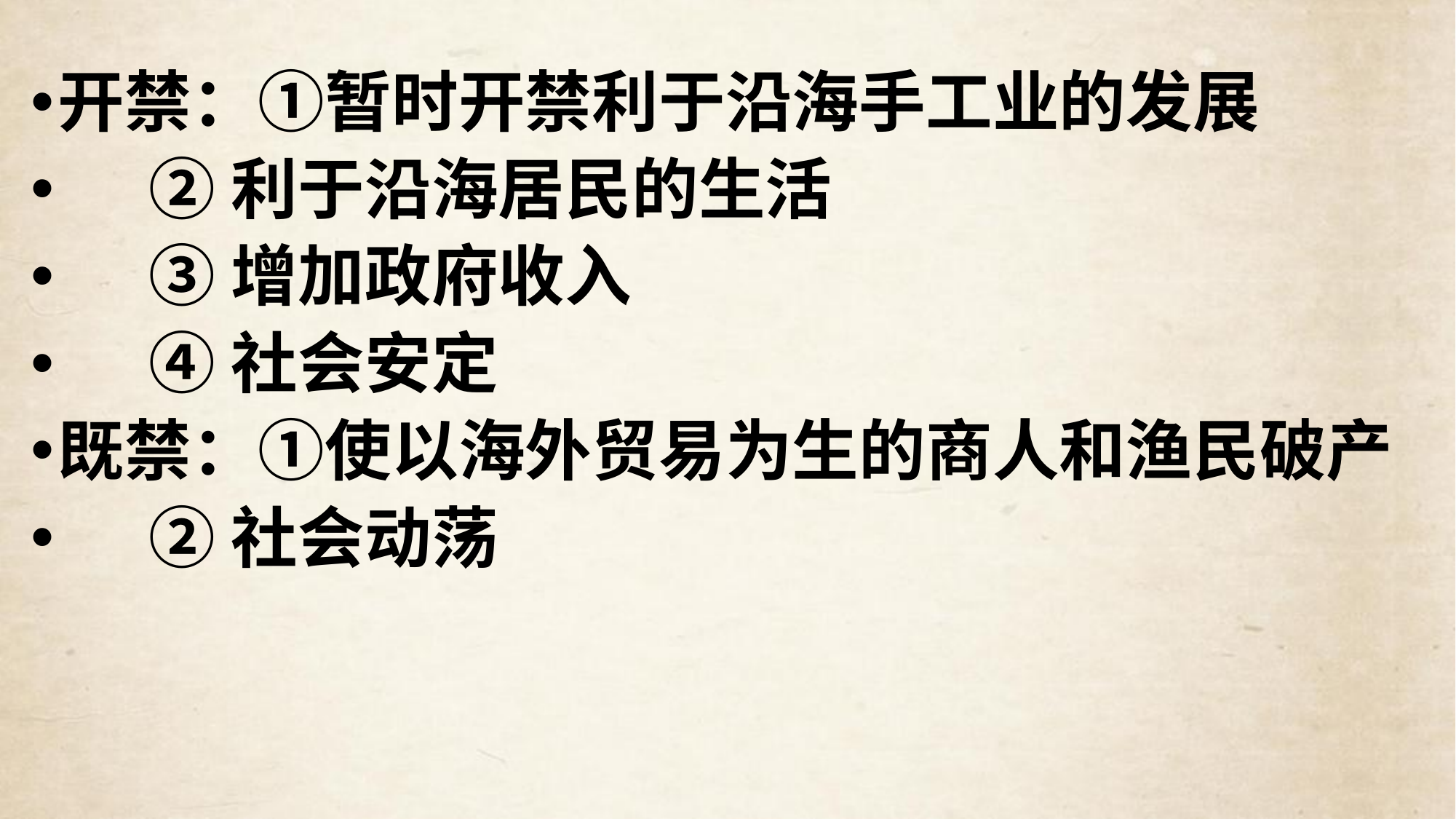

开禁：①暂时开禁利于沿海手工业的发展
      ②利于沿海居民的生活
      ③增加政府收入
      ④社会安定
既禁：①使以海外贸易为生的商人和渔民破产
      ②社会动荡